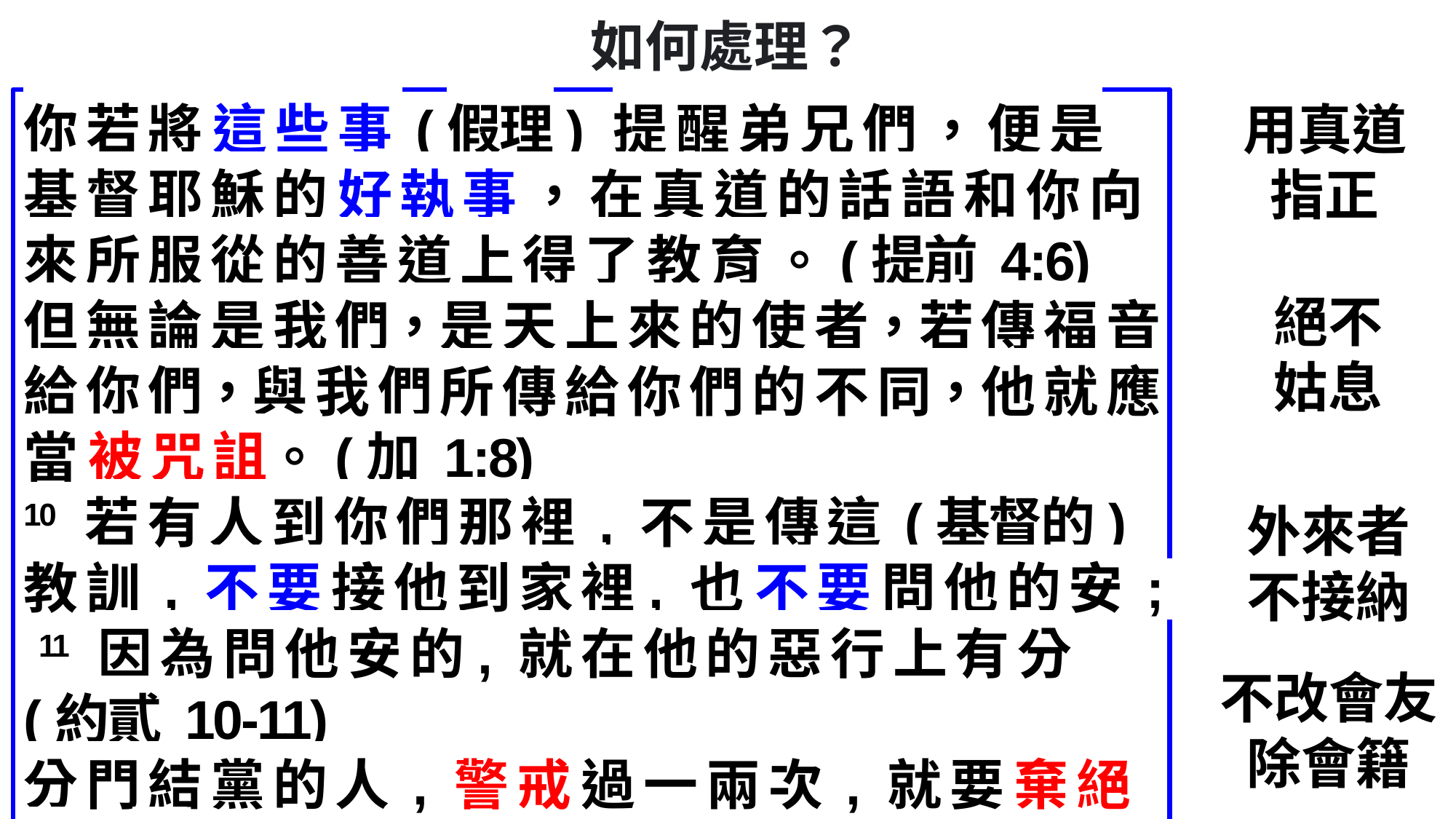

如何處理？
你 若 將 這 些 事 (假理) 提 醒 弟 兄 們 ， 便 是 基 督 耶 穌 的 好 執 事 ， 在 真 道 的 話 語 和 你 向 來 所 服 從 的 善 道 上 得 了 教 育 。(提前 4:6)
但 無 論 是 我 們，是 天 上 來 的 使 者，若 傳 福 音 給 你 們，與 我 們 所 傳 給 你 們 的 不 同，他 就 應 當 被 咒 詛。(加 1:8)
10 若 有 人 到 你 們 那 裡 , 不 是 傳 這 (基督的) 教 訓 , 不 要 接 他 到 家 裡, 也 不 要 問 他 的 安 ; 11 因 為 問 他 安 的, 就 在 他 的 惡 行 上 有 分 (約貳 10-11)
分 門 結 黨 的 人 , 警 戒 過 一 兩 次 , 就 要 棄 絕 他 (多3:10)
用真道指正
絕不姑息
外來者不接納
不改會友除會籍